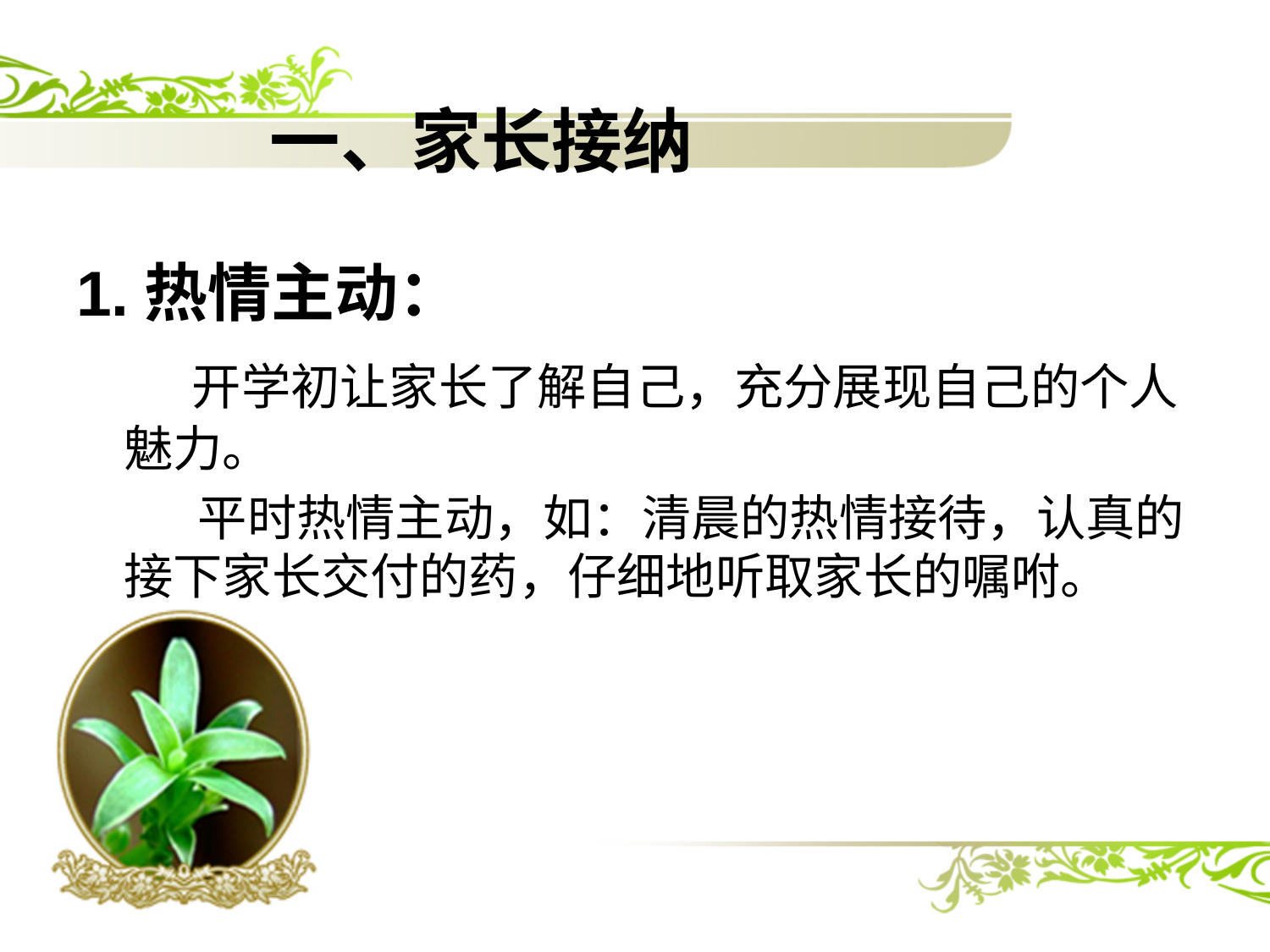

# 一、家长接纳
1.热情主动：
       开学初让家长了解自己，充分展现自己的个人魅力。
          平时热情主动，如：清晨的热情接待，认真的接下家长交付的药，仔细地听取家长的嘱咐。